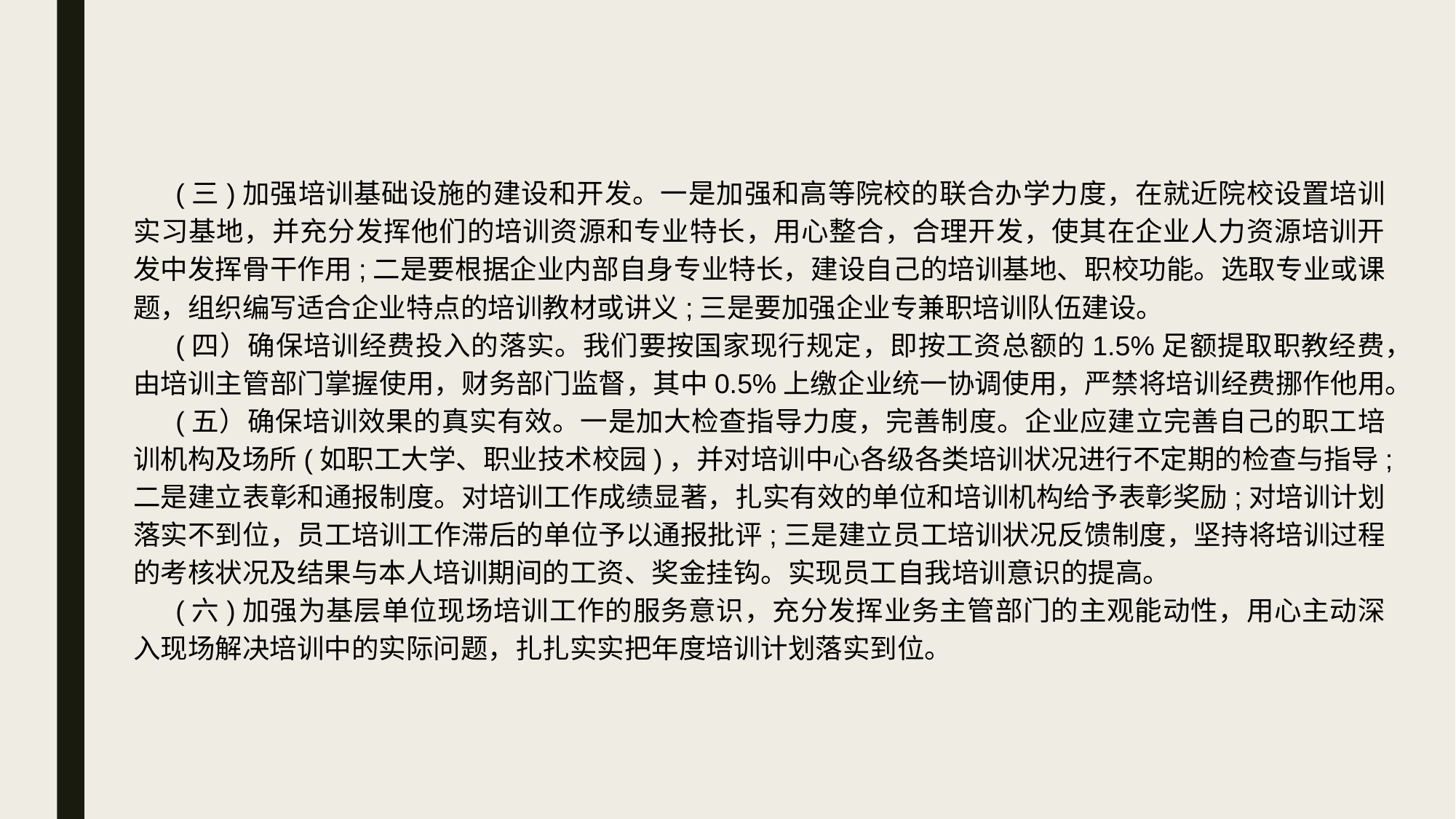

(三)加强培训基础设施的建设和开发。一是加强和高等院校的联合办学力度，在就近院校设置培训实习基地，并充分发挥他们的培训资源和专业特长，用心整合，合理开发，使其在企业人力资源培训开发中发挥骨干作用;二是要根据企业内部自身专业特长，建设自己的培训基地、职校功能。选取专业或课题，组织编写适合企业特点的培训教材或讲义;三是要加强企业专兼职培训队伍建设。
(四）确保培训经费投入的落实。我们要按国家现行规定，即按工资总额的1.5%足额提取职教经费，由培训主管部门掌握使用，财务部门监督，其中0.5%上缴企业统一协调使用，严禁将培训经费挪作他用。
(五）确保培训效果的真实有效。一是加大检查指导力度，完善制度。企业应建立完善自己的职工培训机构及场所(如职工大学、职业技术校园)，并对培训中心各级各类培训状况进行不定期的检查与指导;二是建立表彰和通报制度。对培训工作成绩显著，扎实有效的单位和培训机构给予表彰奖励;对培训计划落实不到位，员工培训工作滞后的单位予以通报批评;三是建立员工培训状况反馈制度，坚持将培训过程的考核状况及结果与本人培训期间的工资、奖金挂钩。实现员工自我培训意识的提高。
(六)加强为基层单位现场培训工作的服务意识，充分发挥业务主管部门的主观能动性，用心主动深入现场解决培训中的实际问题，扎扎实实把年度培训计划落实到位。